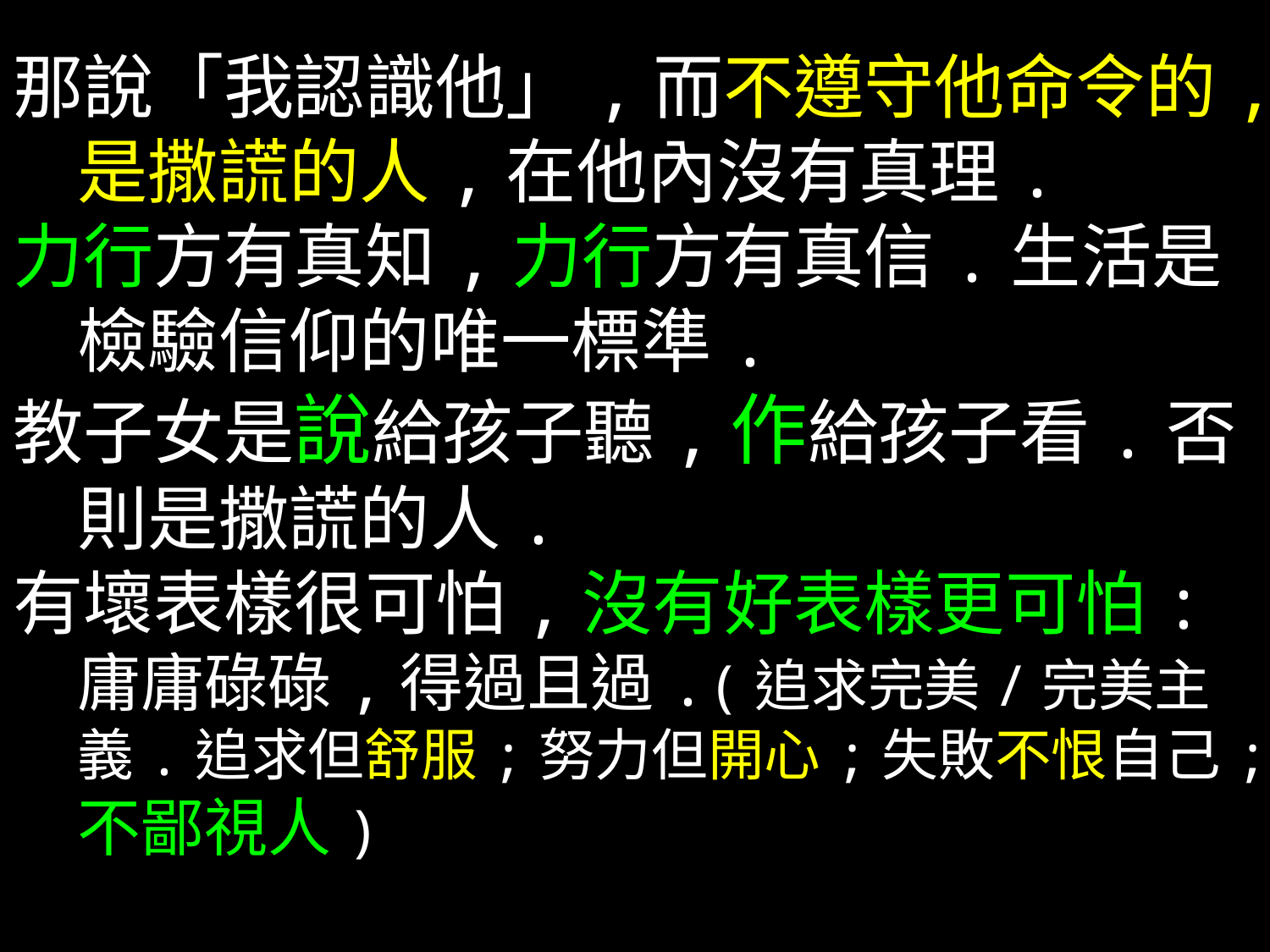

那說「我認識他」,而不遵守他命令的,是撒謊的人,在他內沒有真理.
力行方有真知,力行方有真信.生活是檢驗信仰的唯一標準.
教子女是說給孩子聽,作給孩子看.否則是撒謊的人.
有壞表樣很可怕,沒有好表樣更可怕:庸庸碌碌,得過且過.(追求完美/完美主義.追求但舒服;努力但開心;失敗不恨自己;不鄙視人)